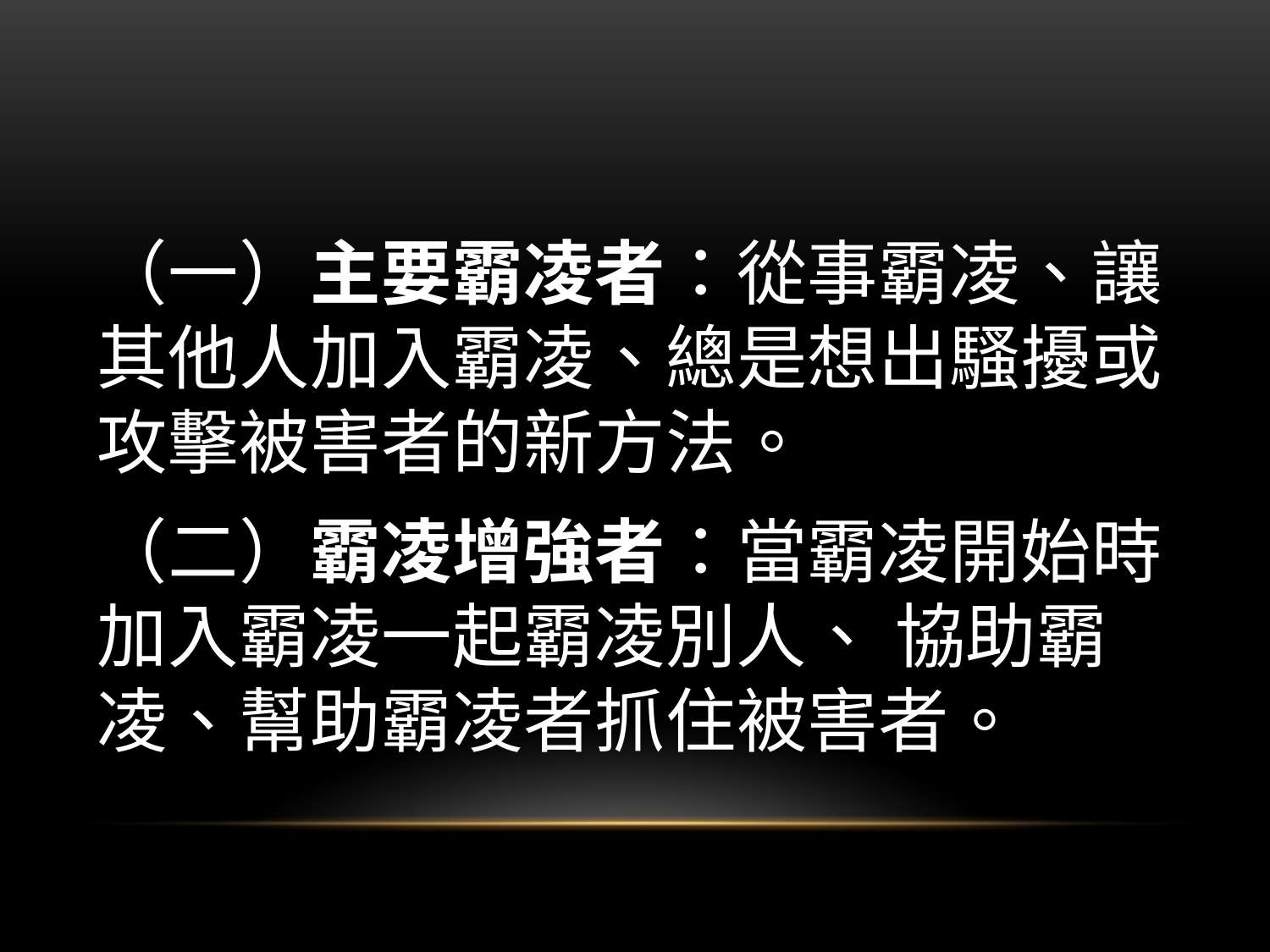

#
（一）主要霸凌者：從事霸凌、讓其他人加入霸凌、總是想出騷擾或攻擊被害者的新方法。
（二）霸凌增強者：當霸凌開始時加入霸凌一起霸凌別人、 協助霸凌、幫助霸凌者抓住被害者。